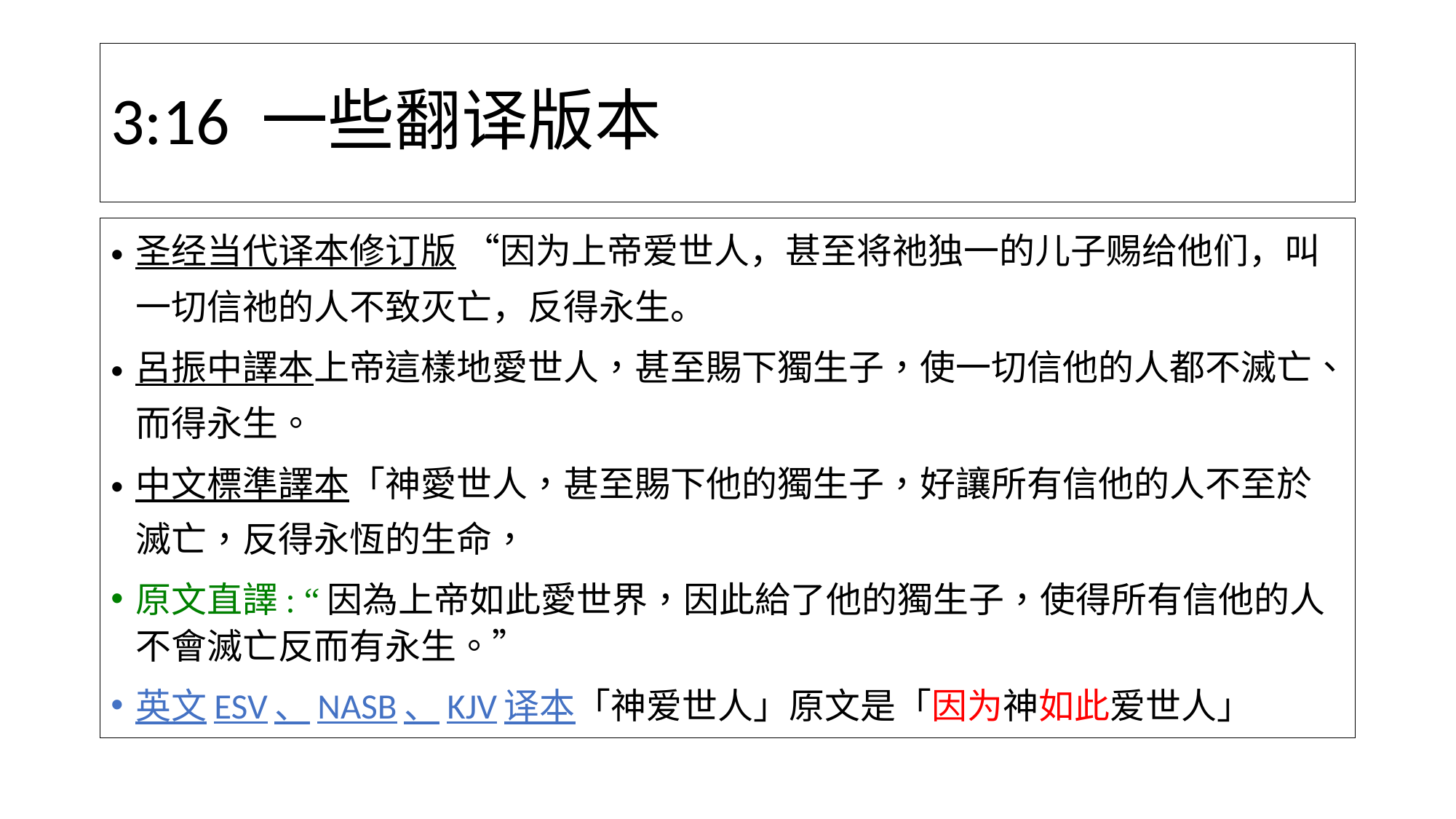

# 3:16 一些翻译版本
圣经当代译本修订版 “因为上帝爱世人，甚至将祂独一的儿子赐给他们，叫一切信祂的人不致灭亡，反得永生。
呂振中譯本上帝這樣地愛世人，甚至賜下獨生子，使一切信他的人都不滅亡、而得永生。
中文標準譯本「神愛世人，甚至賜下他的獨生子，好讓所有信他的人不至於滅亡，反得永恆的生命，
原文直譯: “因為上帝如此愛世界，因此給了他的獨生子，使得所有信他的人不會滅亡反而有永生。”
英文ESV、NASB、KJV译本「神爱世人」原文是「因为神如此爱世人」